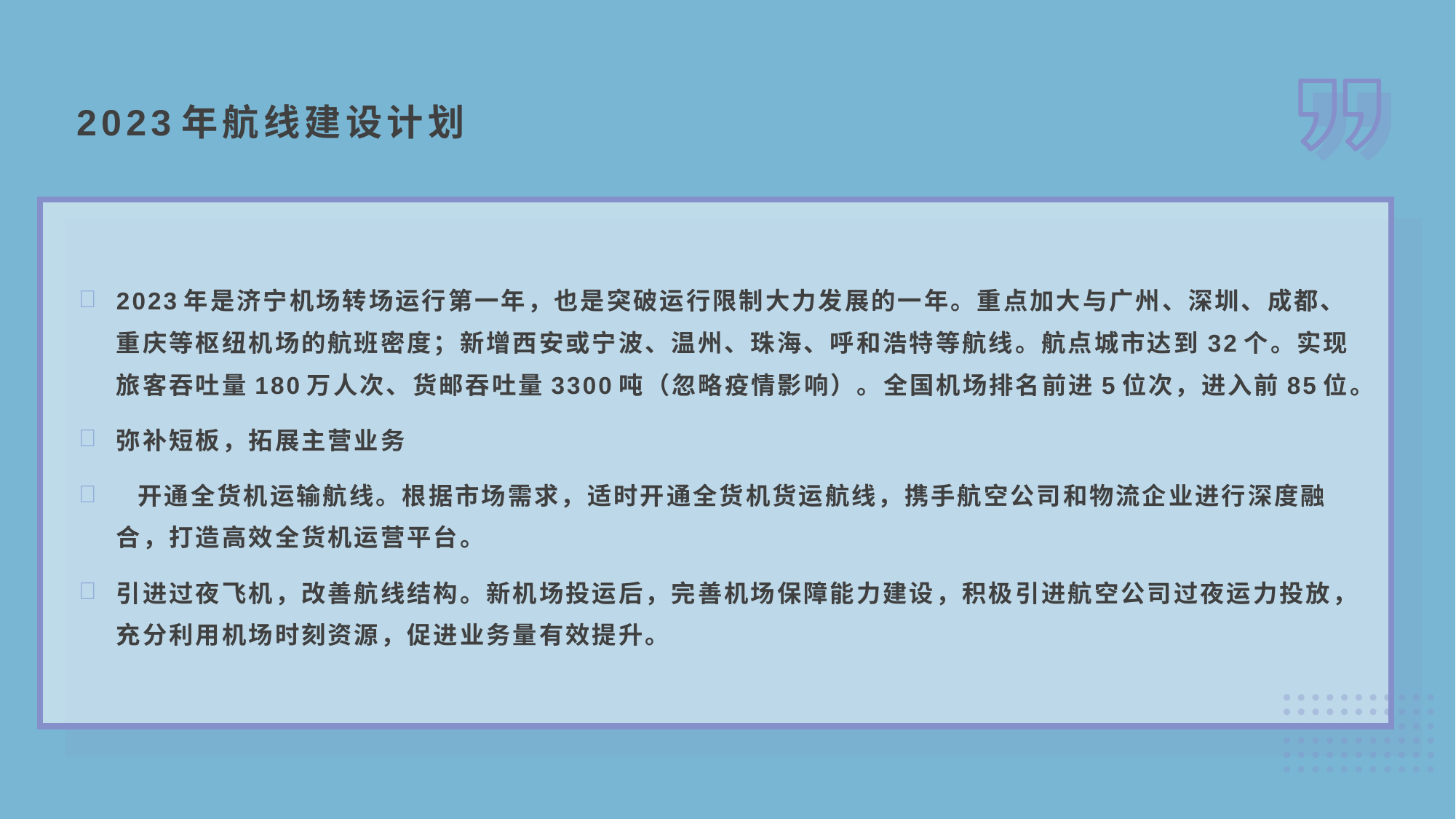

2023年航线建设计划

2023年是济宁机场转场运行第一年，也是突破运行限制大力发展的一年。重点加大与广州、深圳、成都、重庆等枢纽机场的航班密度；新增西安或宁波、温州、珠海、呼和浩特等航线。航点城市达到32个。实现旅客吞吐量180万人次、货邮吞吐量3300吨（忽略疫情影响）。全国机场排名前进5位次，进入前85位。
弥补短板，拓展主营业务
  开通全货机运输航线。根据市场需求，适时开通全货机货运航线，携手航空公司和物流企业进行深度融合，打造高效全货机运营平台。
引进过夜飞机，改善航线结构。新机场投运后，完善机场保障能力建设，积极引进航空公司过夜运力投放，充分利用机场时刻资源，促进业务量有效提升。